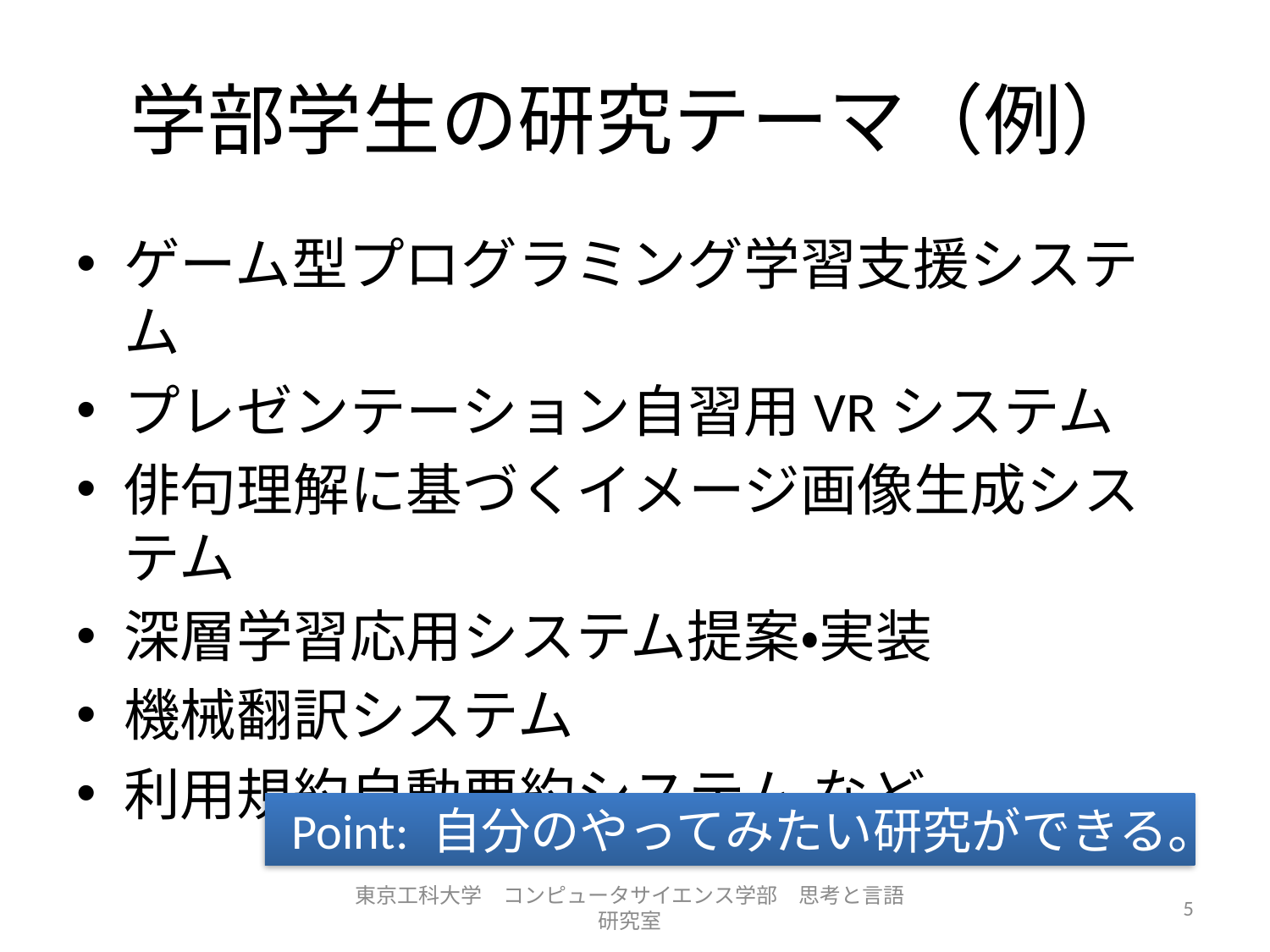

# 学部学生の研究テーマ（例）
ゲーム型プログラミング学習支援システム
プレゼンテーション自習用VRシステム
俳句理解に基づくイメージ画像生成システム
深層学習応用システム提案・実装
機械翻訳システム
利用規約自動要約システム など
Point: 自分のやってみたい研究ができる。
東京工科大学　コンピュータサイエンス学部　思考と言語研究室
5